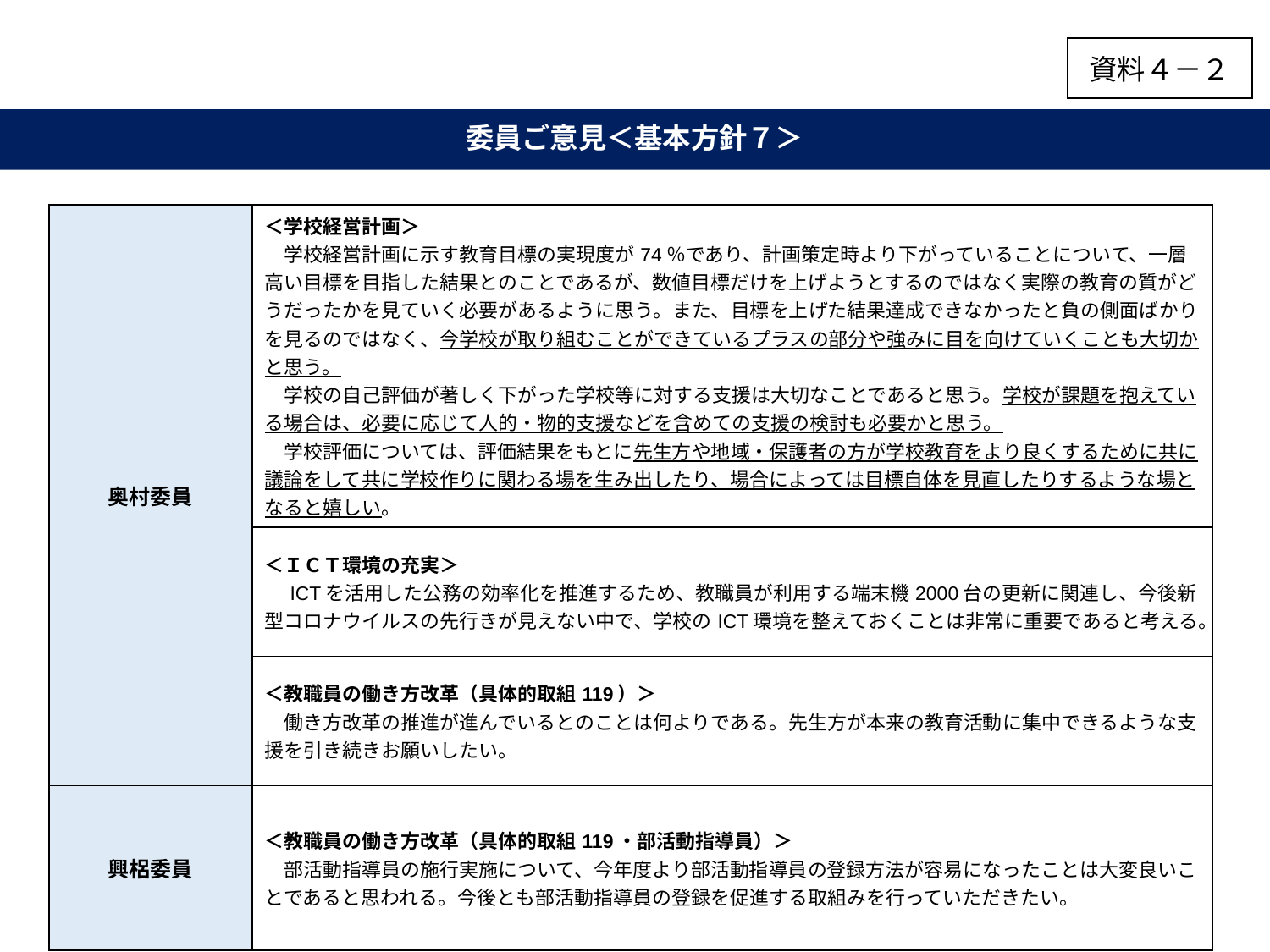

資料４－２
# 委員ご意見＜基本方針７＞
| 奥村委員 | ＜学校経営計画＞ 　学校経営計画に示す教育目標の実現度が74％であり、計画策定時より下がっていることについて、一層高い目標を目指した結果とのことであるが、数値目標だけを上げようとするのではなく実際の教育の質がどうだったかを見ていく必要があるように思う。また、目標を上げた結果達成できなかったと負の側面ばかりを見るのではなく、今学校が取り組むことができているプラスの部分や強みに目を向けていくことも大切かと思う。 　学校の自己評価が著しく下がった学校等に対する支援は大切なことであると思う。学校が課題を抱えている場合は、必要に応じて人的・物的支援などを含めての支援の検討も必要かと思う。 　学校評価については、評価結果をもとに先生方や地域・保護者の方が学校教育をより良くするために共に議論をして共に学校作りに関わる場を生み出したり、場合によっては目標自体を見直したりするような場となると嬉しい。 |
| --- | --- |
|  | ＜ＩＣＴ環境の充実＞ 　ICTを活用した公務の効率化を推進するため、教職員が利用する端末機2000台の更新に関連し、今後新型コロナウイルスの先行きが見えない中で、学校のICT環境を整えておくことは非常に重要であると考える。 |
|  | ＜教職員の働き方改革（具体的取組119）＞ 　働き方改革の推進が進んでいるとのことは何よりである。先生方が本来の教育活動に集中できるような支援を引き続きお願いしたい。 |
| 興梠委員 | ＜教職員の働き方改革（具体的取組119・部活動指導員）＞ 　部活動指導員の施行実施について、今年度より部活動指導員の登録方法が容易になったことは大変良いことであると思われる。今後とも部活動指導員の登録を促進する取組みを行っていただきたい。 |